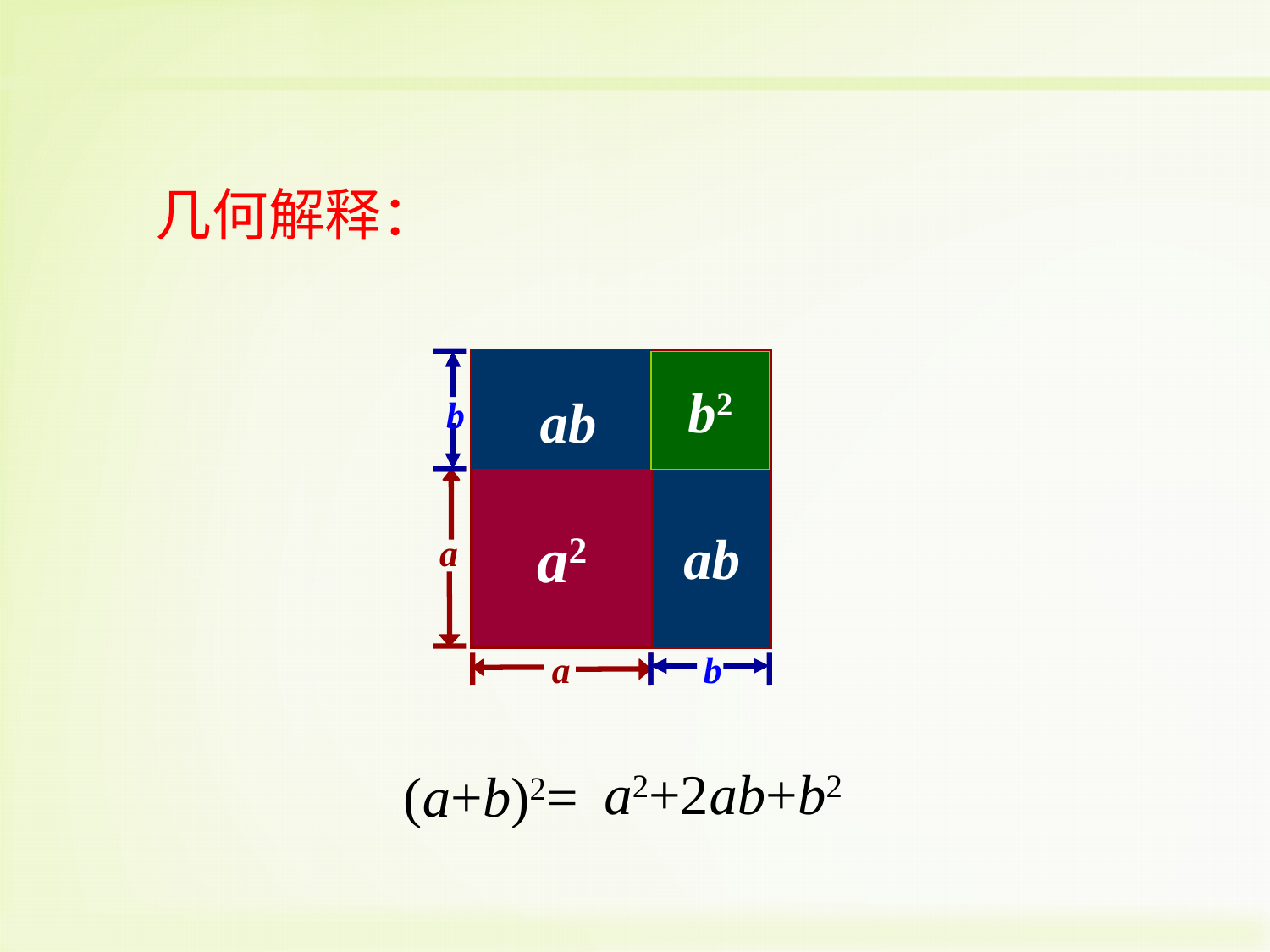

几何解释：
b

a

a

b

ab
b2
a2
ab
a2+2ab+b2
(a+b)2=